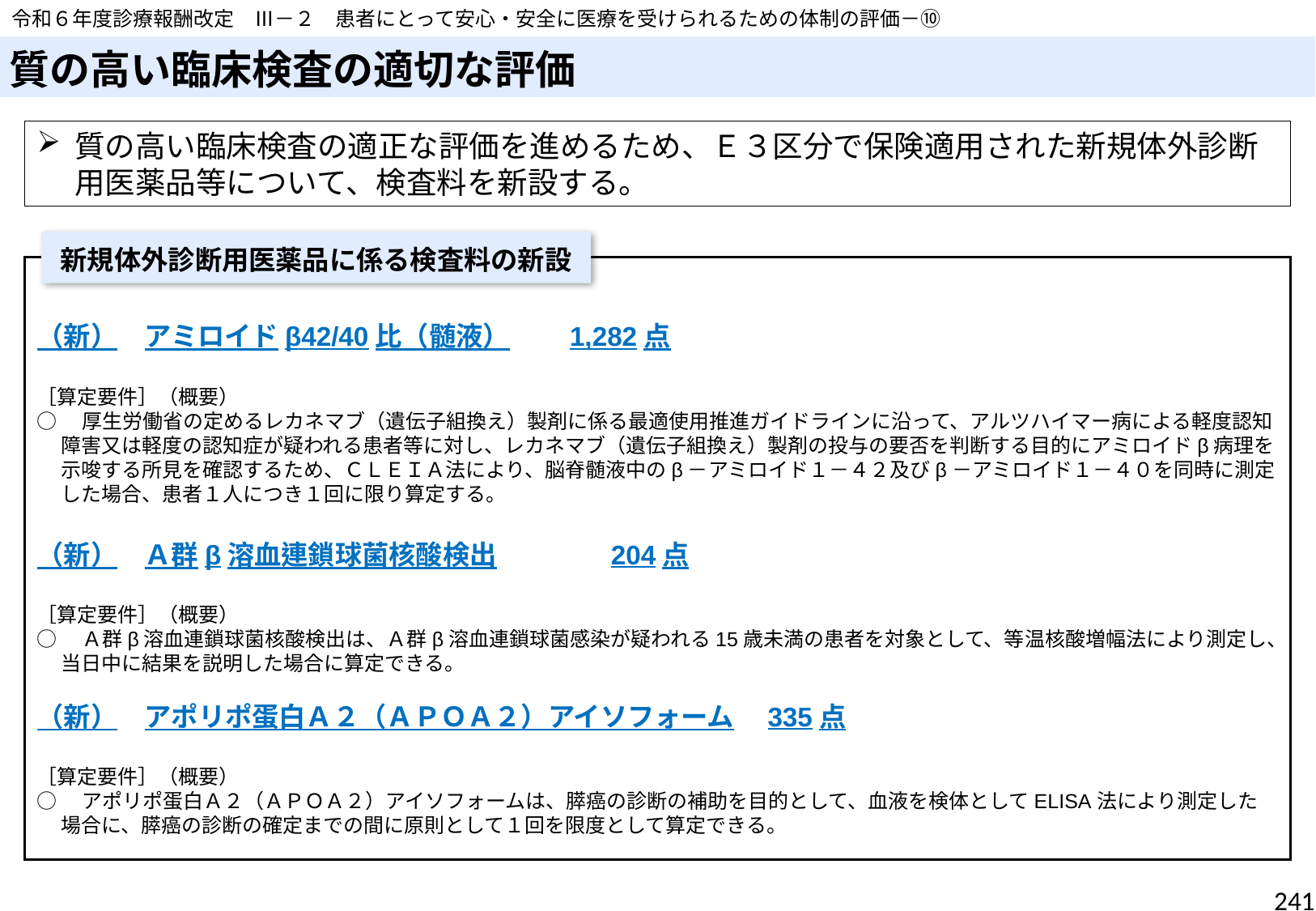

令和６年度診療報酬改定　Ⅲ－２　患者にとって安心・安全に医療を受けられるための体制の評価－⑩
# 質の高い臨床検査の適切な評価
質の高い臨床検査の適正な評価を進めるため、Ｅ３区分で保険適用された新規体外診断用医薬品等について、検査料を新設する。
新規体外診断用医薬品に係る検査料の新設

（新）　アミロイドβ42/40比（髄液）　　1,282点

［算定要件］（概要）
○　厚生労働省の定めるレカネマブ（遺伝子組換え）製剤に係る最適使用推進ガイドラインに沿って、アルツハイマー病による軽度認知障害又は軽度の認知症が疑われる患者等に対し、レカネマブ（遺伝子組換え）製剤の投与の要否を判断する目的にアミロイドβ病理を示唆する所見を確認するため、ＣＬＥＩＡ法により、脳脊髄液中のβ－アミロイド１－４２及びβ－アミロイド１－４０を同時に測定した場合、患者１人につき１回に限り算定する。

（新）　Ａ群β溶血連鎖球菌核酸検出　　　　204点

［算定要件］（概要）
○　Ａ群β溶血連鎖球菌核酸検出は、Ａ群β溶血連鎖球菌感染が疑われる15歳未満の患者を対象として、等温核酸増幅法により測定し、当日中に結果を説明した場合に算定できる。

（新）　アポリポ蛋白Ａ２（ＡＰＯＡ２）アイソフォーム　335点

［算定要件］（概要）
○　アポリポ蛋白Ａ２（ＡＰＯＡ２）アイソフォームは、膵癌の診断の補助を目的として、血液を検体としてELISA法により測定した場合に、膵癌の診断の確定までの間に原則として１回を限度として算定できる。

241